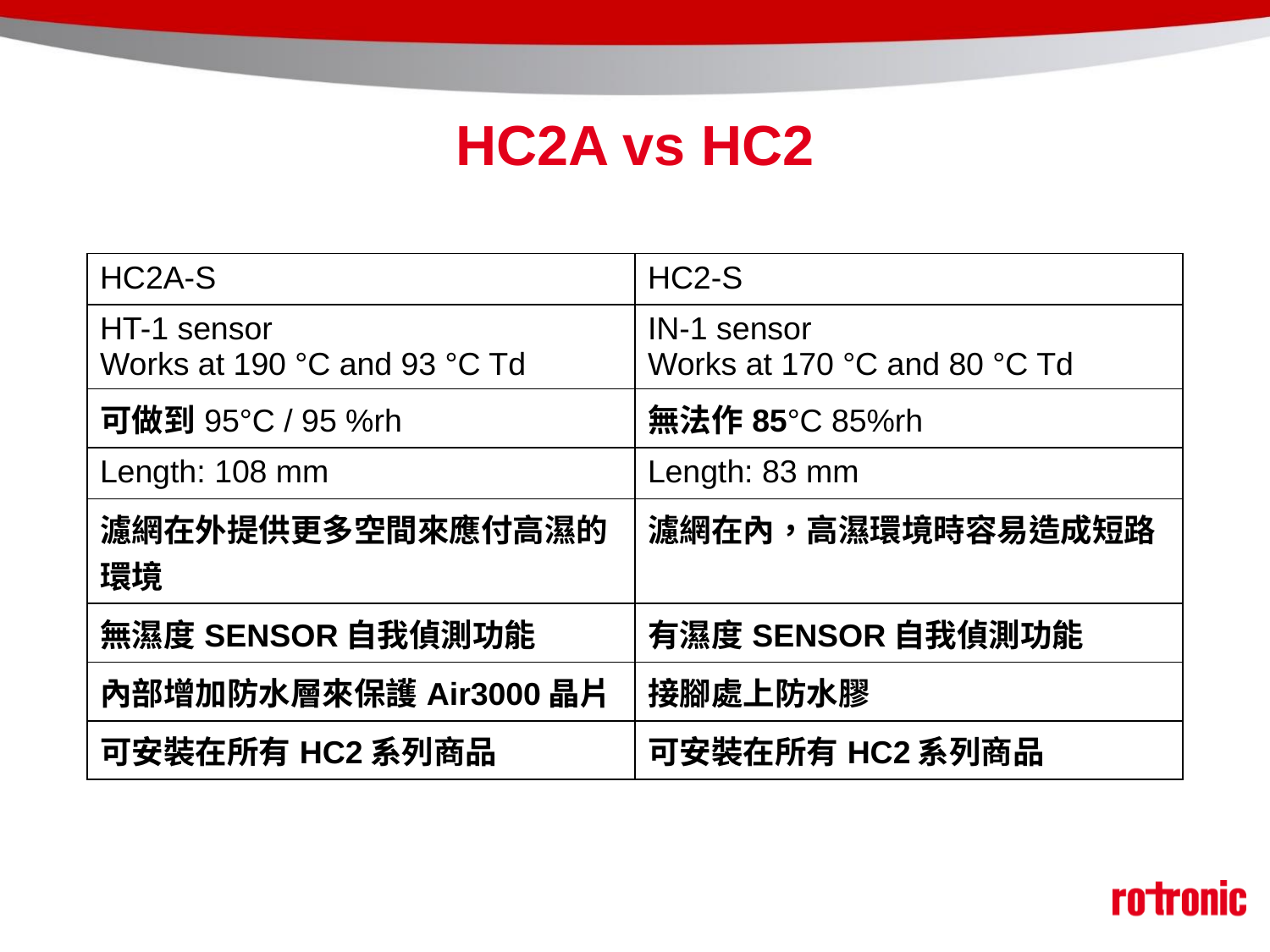

# HC2A vs HC2
| HC2A-S | HC2-S |
| --- | --- |
| HT-1 sensor Works at 190 °C and 93 °C Td | IN-1 sensor Works at 170 °C and 80 °C Td |
| 可做到95°C / 95 %rh | 無法作85°C 85%rh |
| Length: 108 mm | Length: 83 mm |
| 濾網在外提供更多空間來應付高濕的環境 | 濾網在內，高濕環境時容易造成短路 |
| 無濕度SENSOR自我偵測功能 | 有濕度SENSOR自我偵測功能 |
| 內部增加防水層來保護Air3000晶片 | 接腳處上防水膠 |
| 可安裝在所有HC2系列商品 | 可安裝在所有HC2系列商品 |